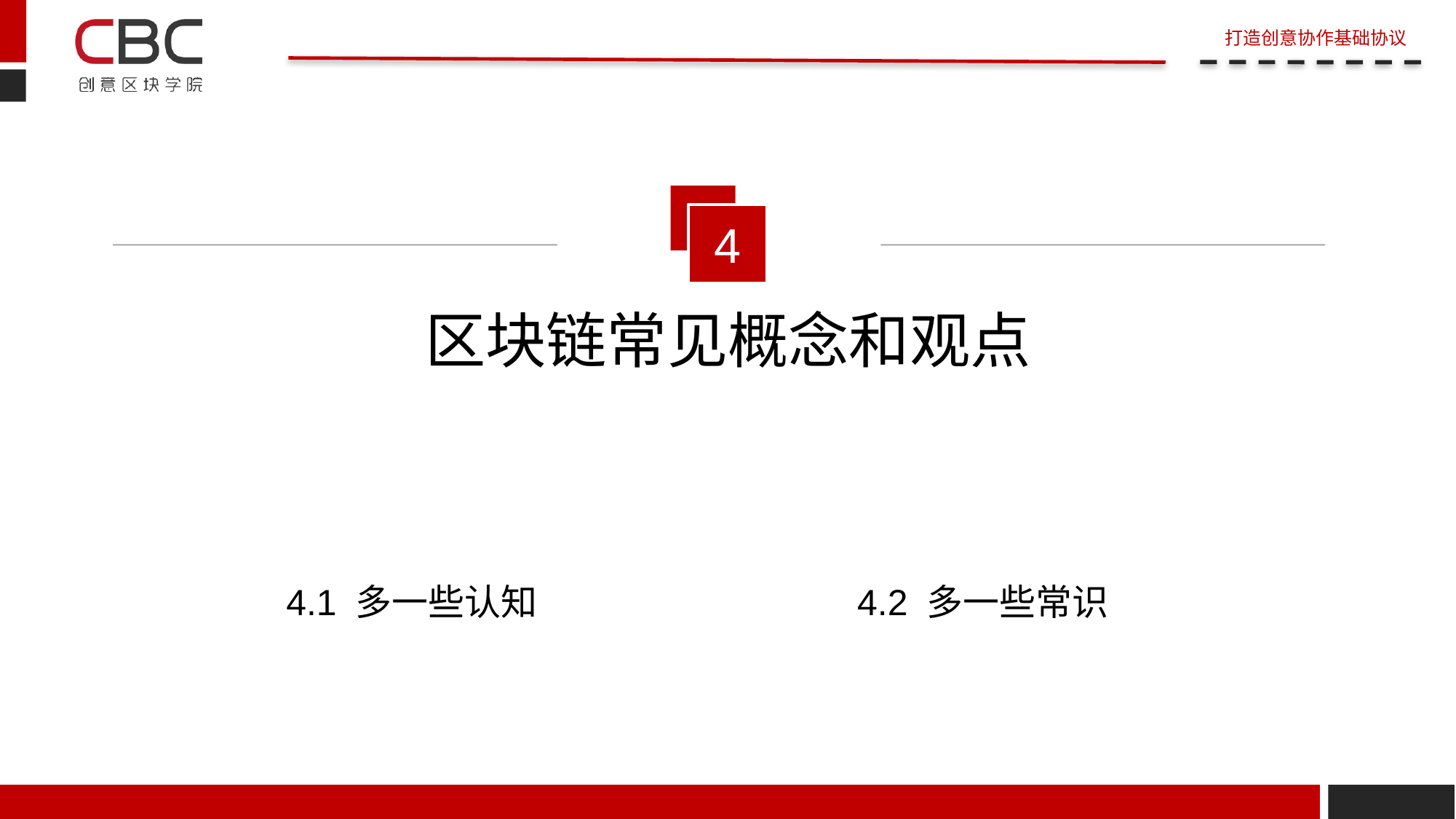

4

区块链常见概念和观点
4.1 多一些认知
4.2 多一些常识
31